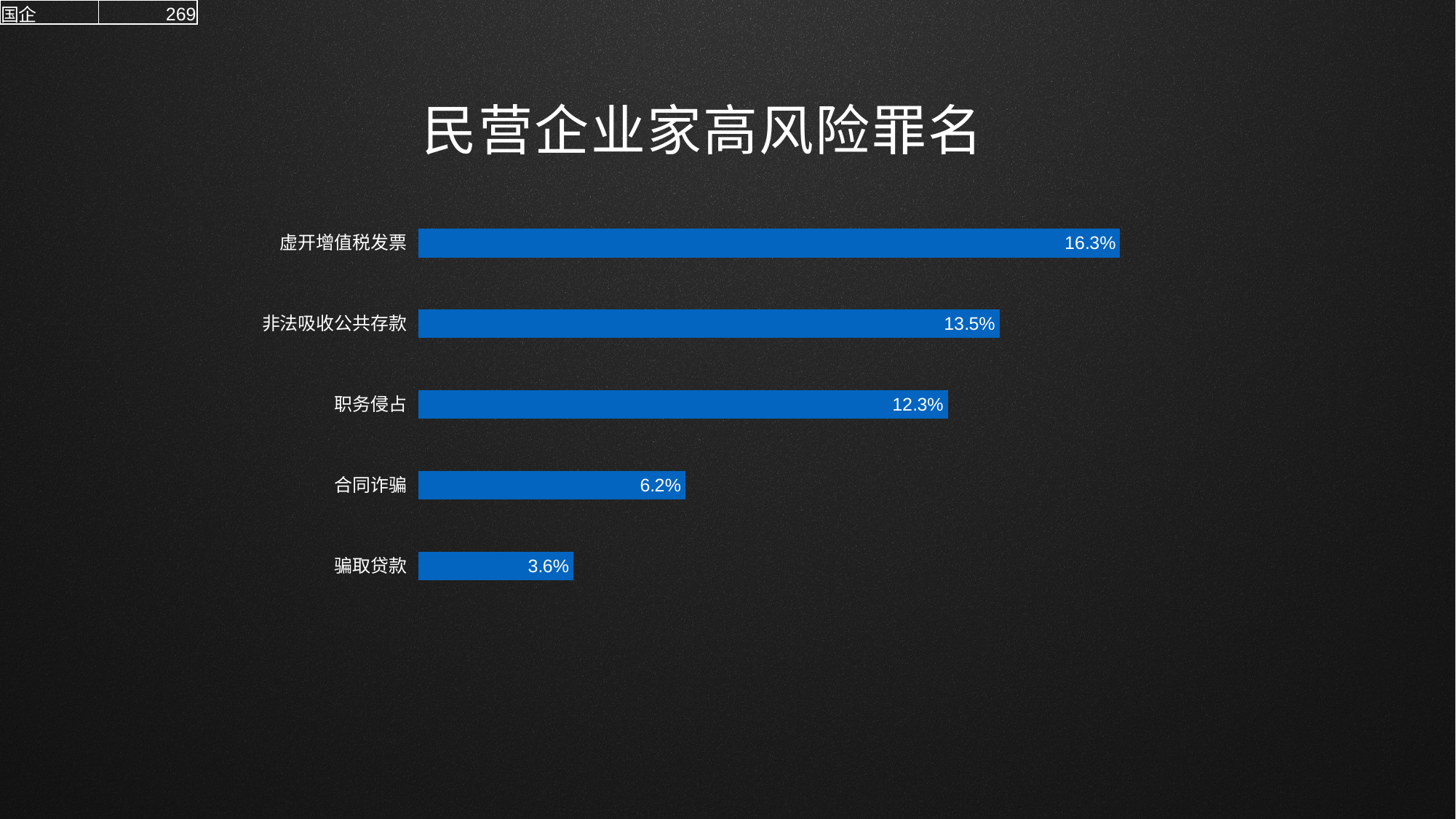

| 国企 | 269 |
| --- | --- |
民营企业家高风险罪名

### Chart

| Category | 系列 1 |
|---|---|
| 虚开增值税发票 | 0.163 |
| 非法吸收公共存款 | 0.135 |
| 职务侵占 | 0.123 |
| 合同诈骗 | 0.062 |
| 骗取贷款 | 0.036 |